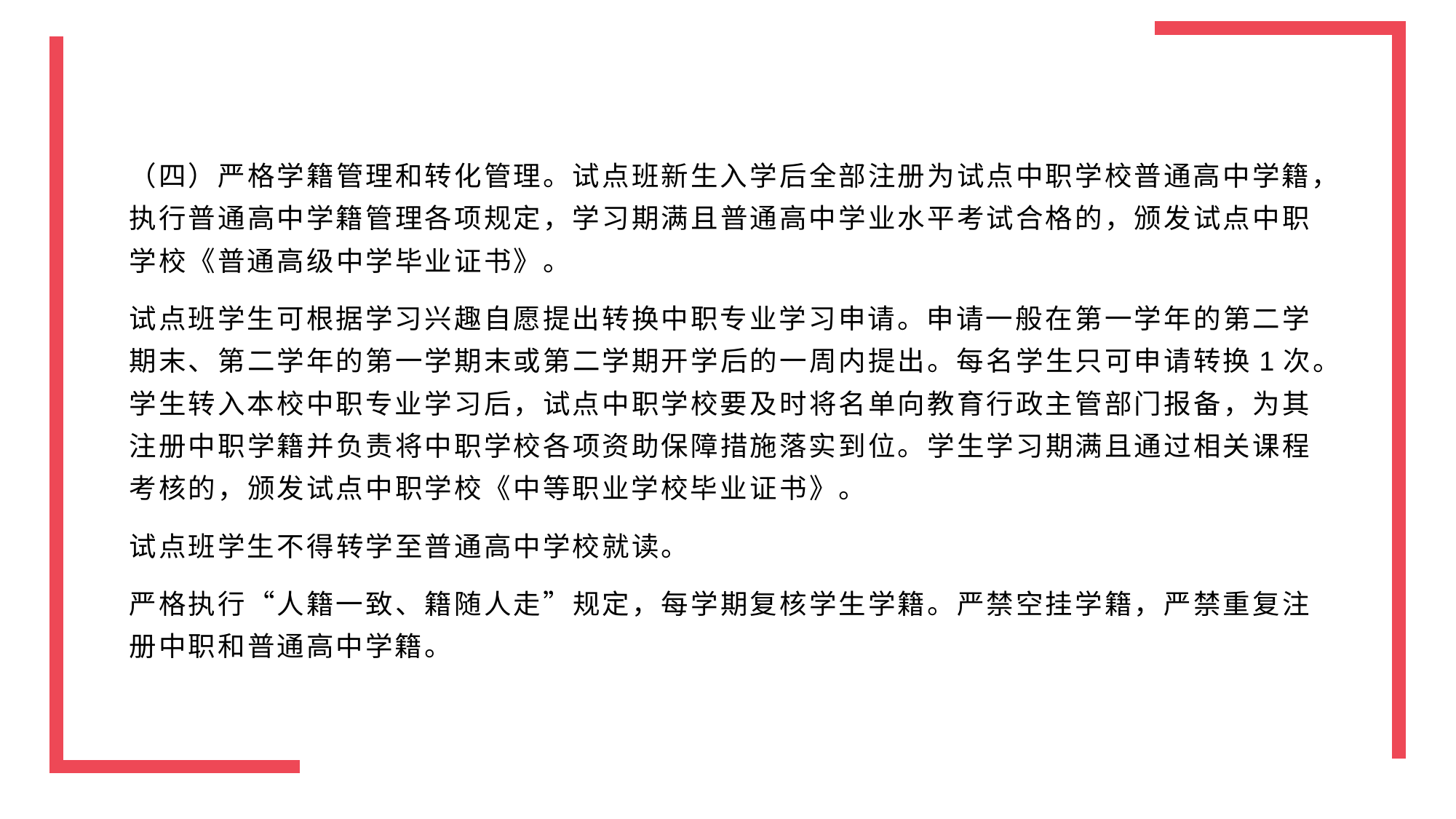

（四）严格学籍管理和转化管理。试点班新生入学后全部注册为试点中职学校普通高中学籍，执行普通高中学籍管理各项规定，学习期满且普通高中学业水平考试合格的，颁发试点中职学校《普通高级中学毕业证书》。
试点班学生可根据学习兴趣自愿提出转换中职专业学习申请。申请一般在第一学年的第二学期末、第二学年的第一学期末或第二学期开学后的一周内提出。每名学生只可申请转换1次。学生转入本校中职专业学习后，试点中职学校要及时将名单向教育行政主管部门报备，为其注册中职学籍并负责将中职学校各项资助保障措施落实到位。学生学习期满且通过相关课程考核的，颁发试点中职学校《中等职业学校毕业证书》。
试点班学生不得转学至普通高中学校就读。
严格执行“人籍一致、籍随人走”规定，每学期复核学生学籍。严禁空挂学籍，严禁重复注册中职和普通高中学籍。